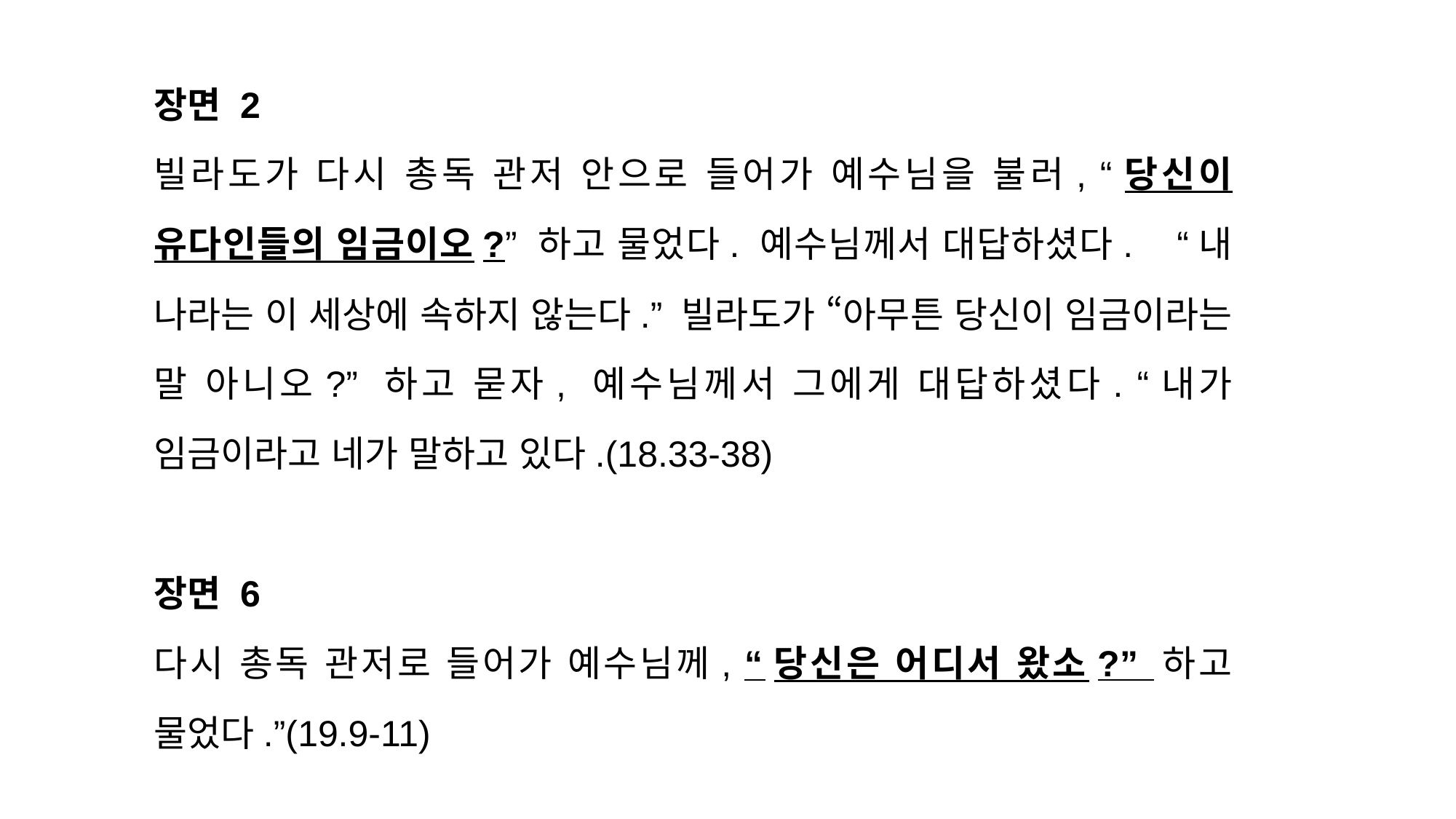

장면 2
빌라도가 다시 총독 관저 안으로 들어가 예수님을 불러, “당신이 유다인들의 임금이오?” 하고 물었다. 예수님께서 대답하셨다.    “내 나라는 이 세상에 속하지 않는다.” 빌라도가 “아무튼 당신이 임금이라는 말 아니오?” 하고 묻자, 예수님께서 그에게 대답하셨다. “내가 임금이라고 네가 말하고 있다.(18.33-38)

장면 6
다시 총독 관저로 들어가 예수님께, “당신은 어디서 왔소?” 하고 물었다.”(19.9-11)